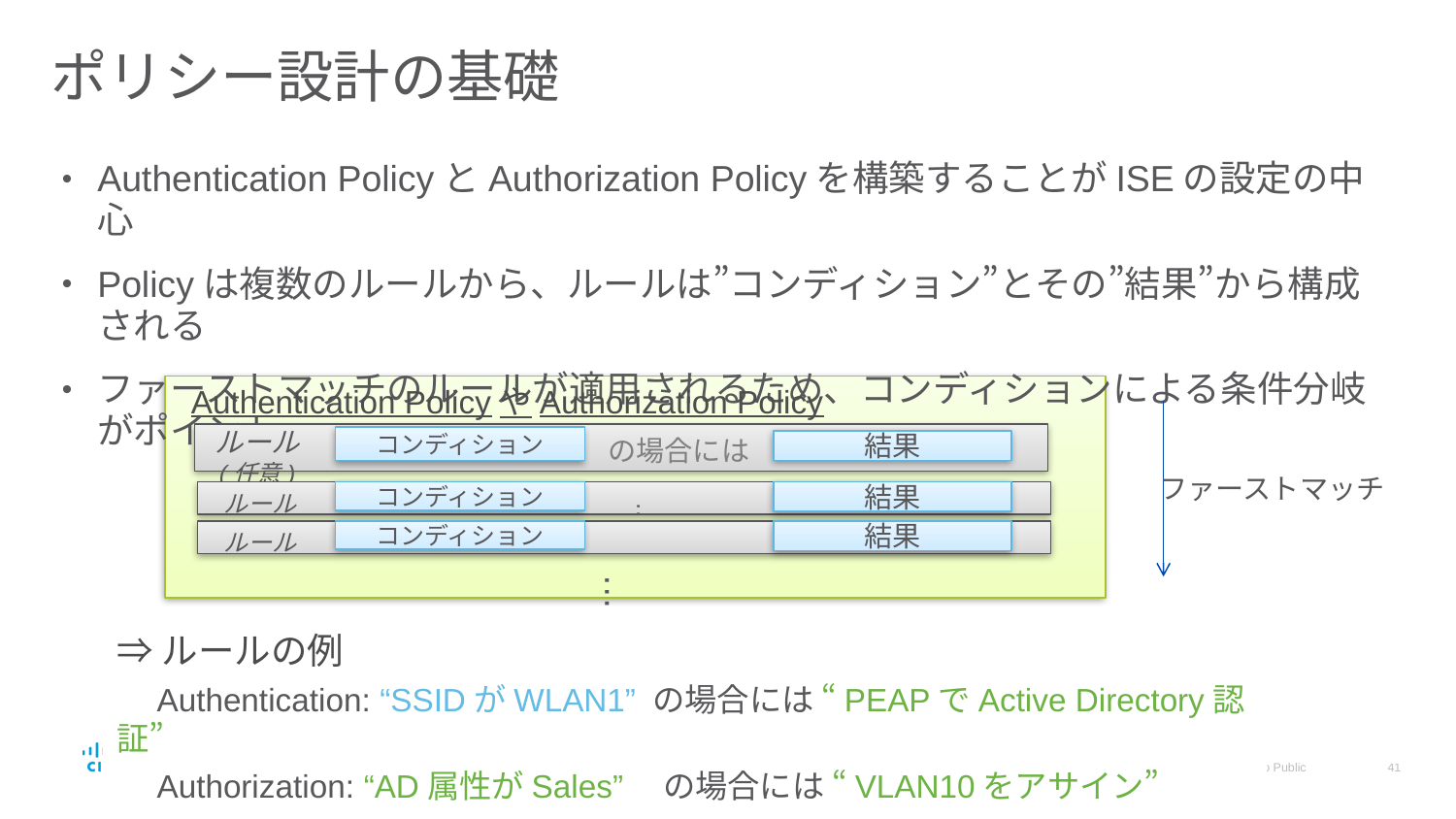

# ポリシー設計の基礎
Authentication PolicyとAuthorization Policyを構築することがISEの設定の中心
Policyは複数のルールから、ルールは”コンディション”とその”結果”から構成される
ファーストマッチのルールが適用されるため、コンディションによる条件分岐がポイント
Authentication PolicyやAuthorization Policy

ルール
(任意)

の場合には
コンディション
結果
ファーストマッチ
ルール

結果
コンディション
…
ルール

結果
コンディション
ルール
…
⇒ルールの例
　Authentication: “SSIDがWLAN1” の場合には “PEAPでActive Directory認証”
　Authorization: “AD属性がSales”　の場合には “VLAN10をアサイン”